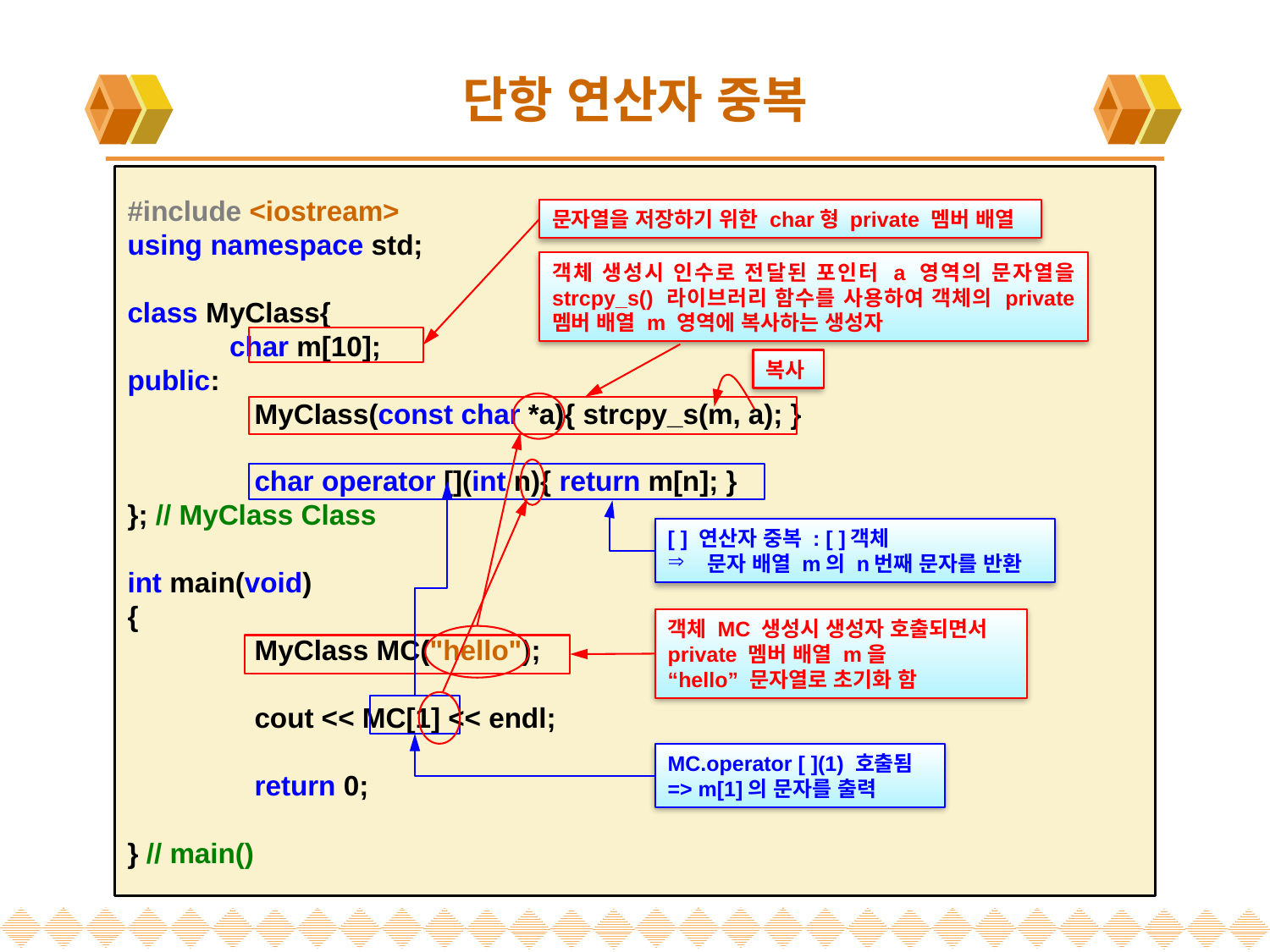

# 단항 연산자 중복
#include <iostream>
using namespace std;

class MyClass{
             char m[10];
public:
	MyClass(const char *a){ strcpy_s(m, a); }

	char operator [](int n){ return m[n]; }
}; // MyClass Class

int main(void)
{
	MyClass MC("hello");

	cout << MC[1] << endl;

	return 0;

} // main()
문자열을 저장하기 위한 char형 private 멤버 배열
객체 생성시 인수로 전달된 포인터 a 영역의 문자열을 strcpy_s() 라이브러리 함수를 사용하여 객체의 private 멤버 배열 m 영역에 복사하는 생성자

복사

[ ] 연산자 중복 : [ ]객체
문자 배열 m의 n번째 문자를 반환
객체 MC 생성시 생성자 호출되면서
private 멤버 배열 m을
“hello” 문자열로 초기화 함

MC.operator [ ](1) 호출됨
=> m[1]의 문자를 출력